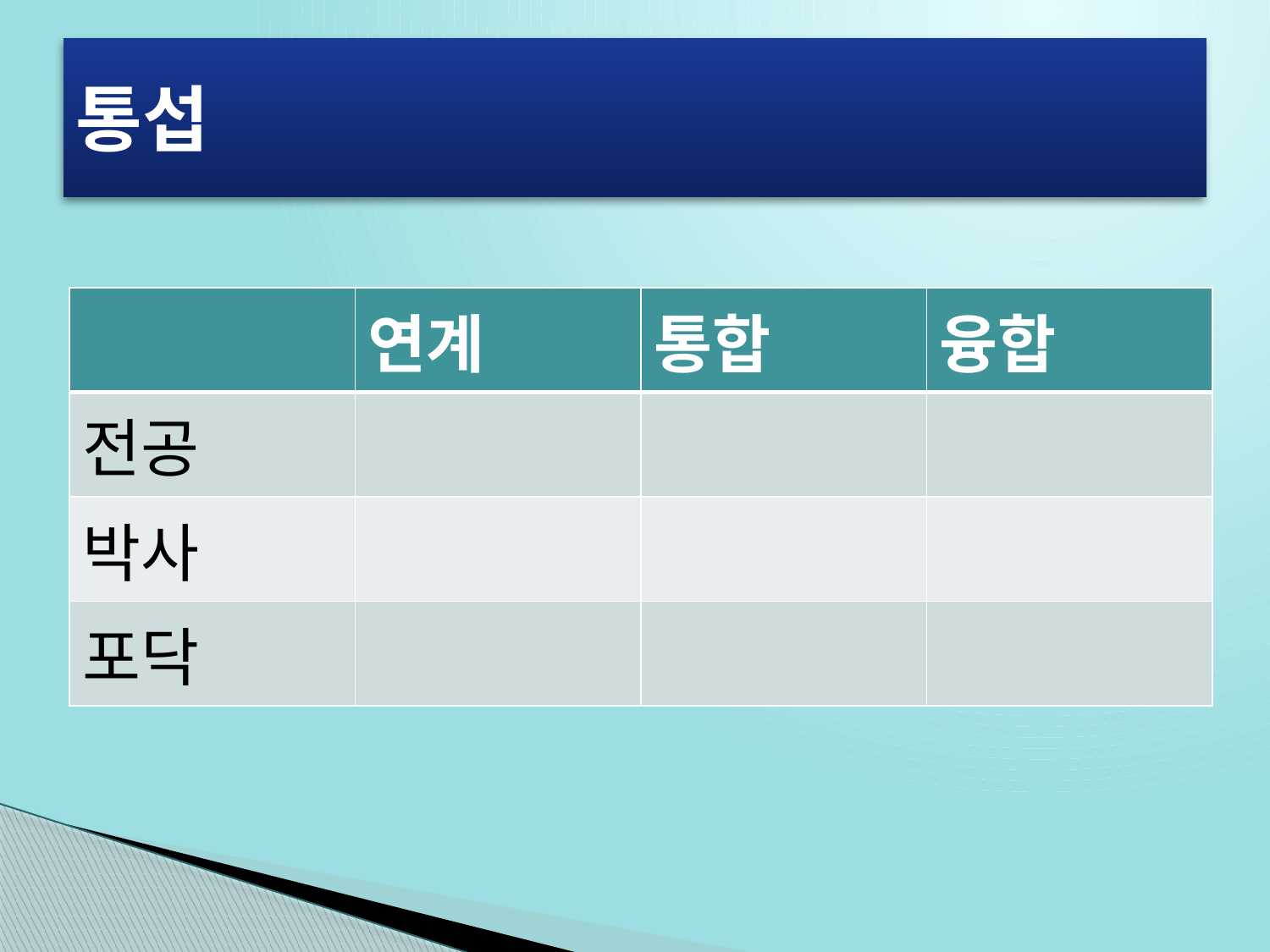

# 통섭
|  | 연계 | 통합 | 융합 |
| --- | --- | --- | --- |
| 전공 |  |  |  |
| 박사 |  |  |  |
| 포닥 |  |  |  |